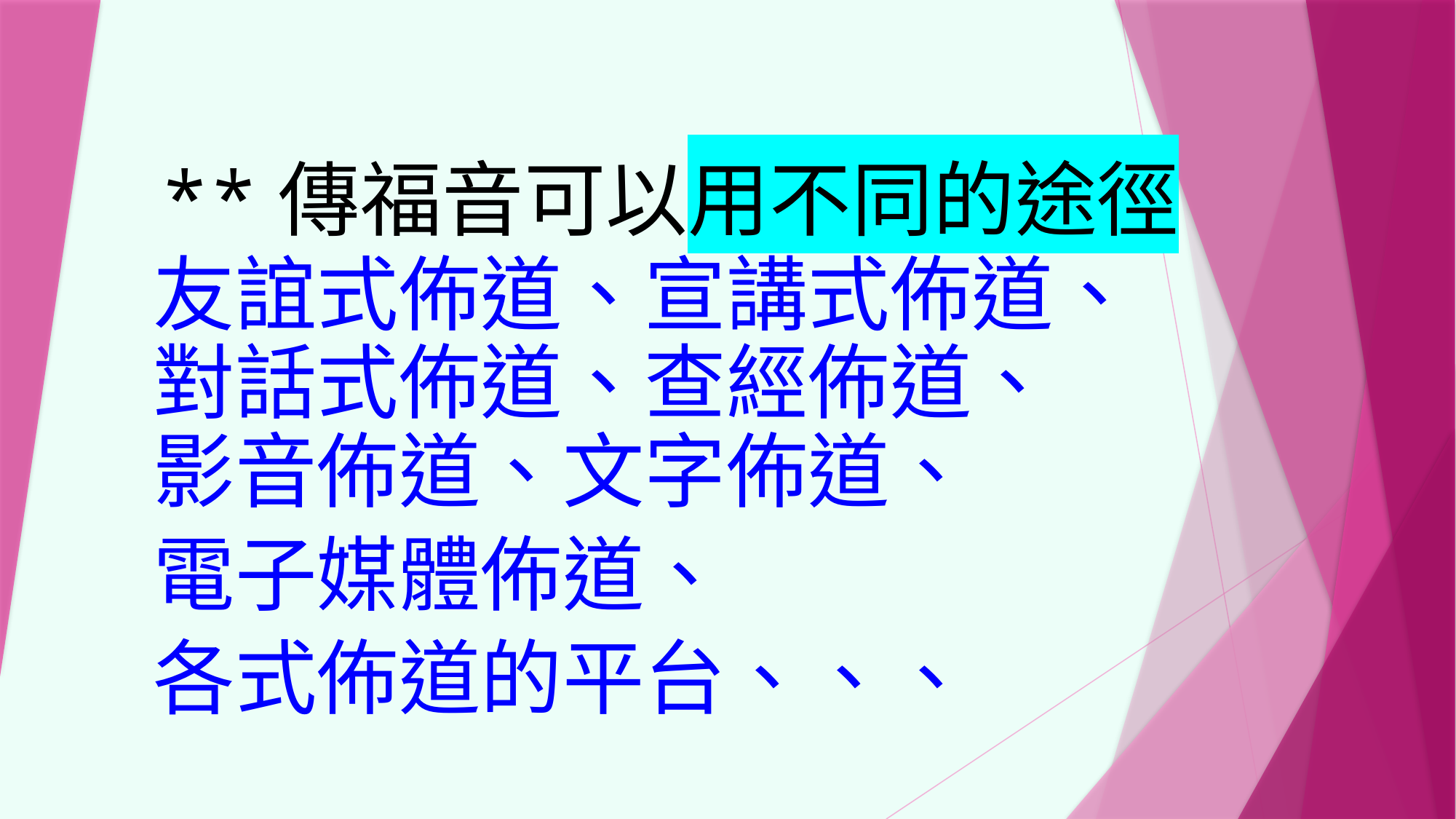

**傳福音可以用不同的途徑
友誼式佈道、宣講式佈道、對話式佈道、查經佈道、影音佈道、文字佈道、
電子媒體佈道、
各式佈道的平台、、、